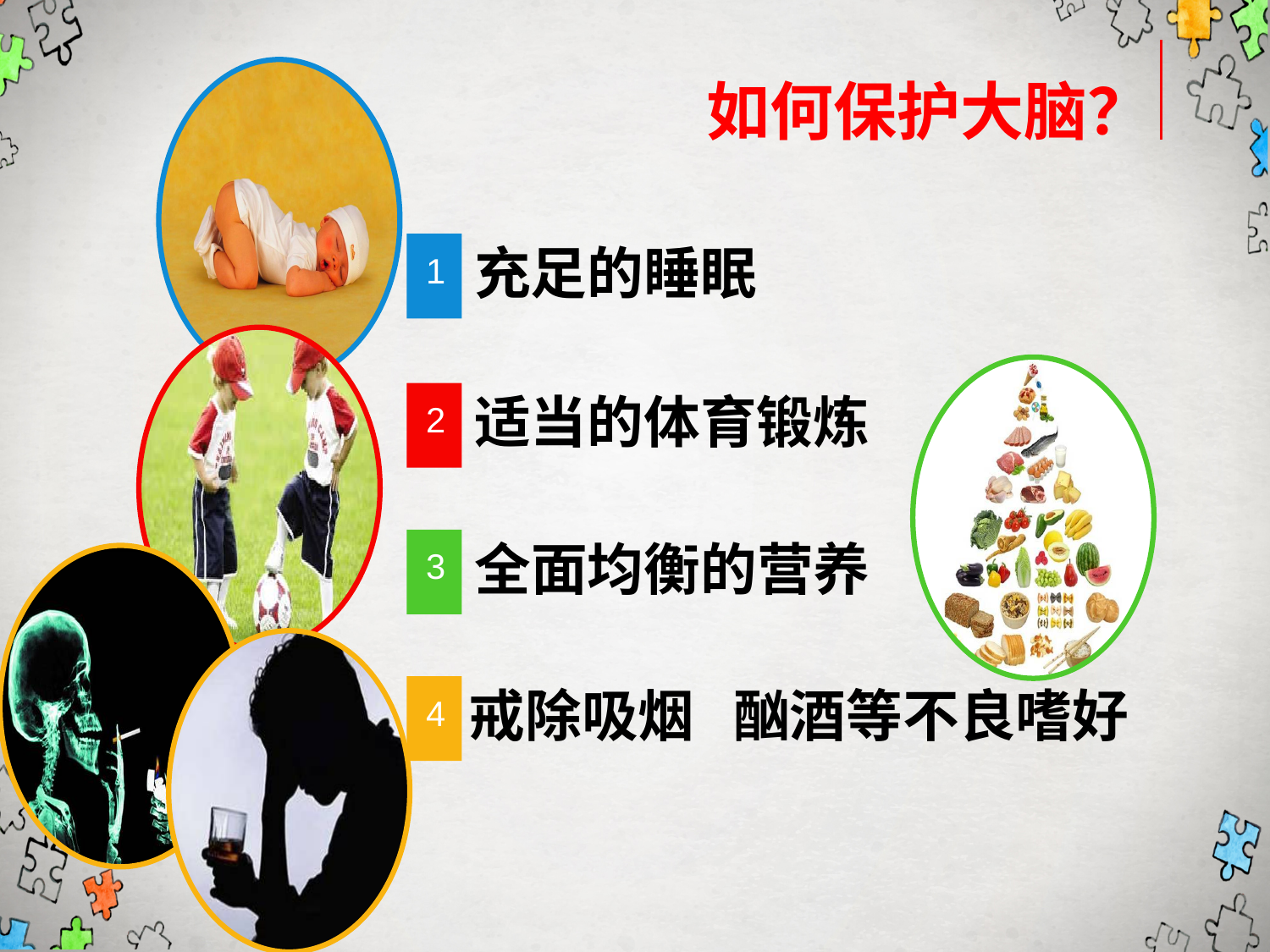

如何保护大脑？

充足的睡眠

1

适当的体育锻炼

2
全面均衡的营养

3

戒除吸烟   酗酒等不良嗜好

4